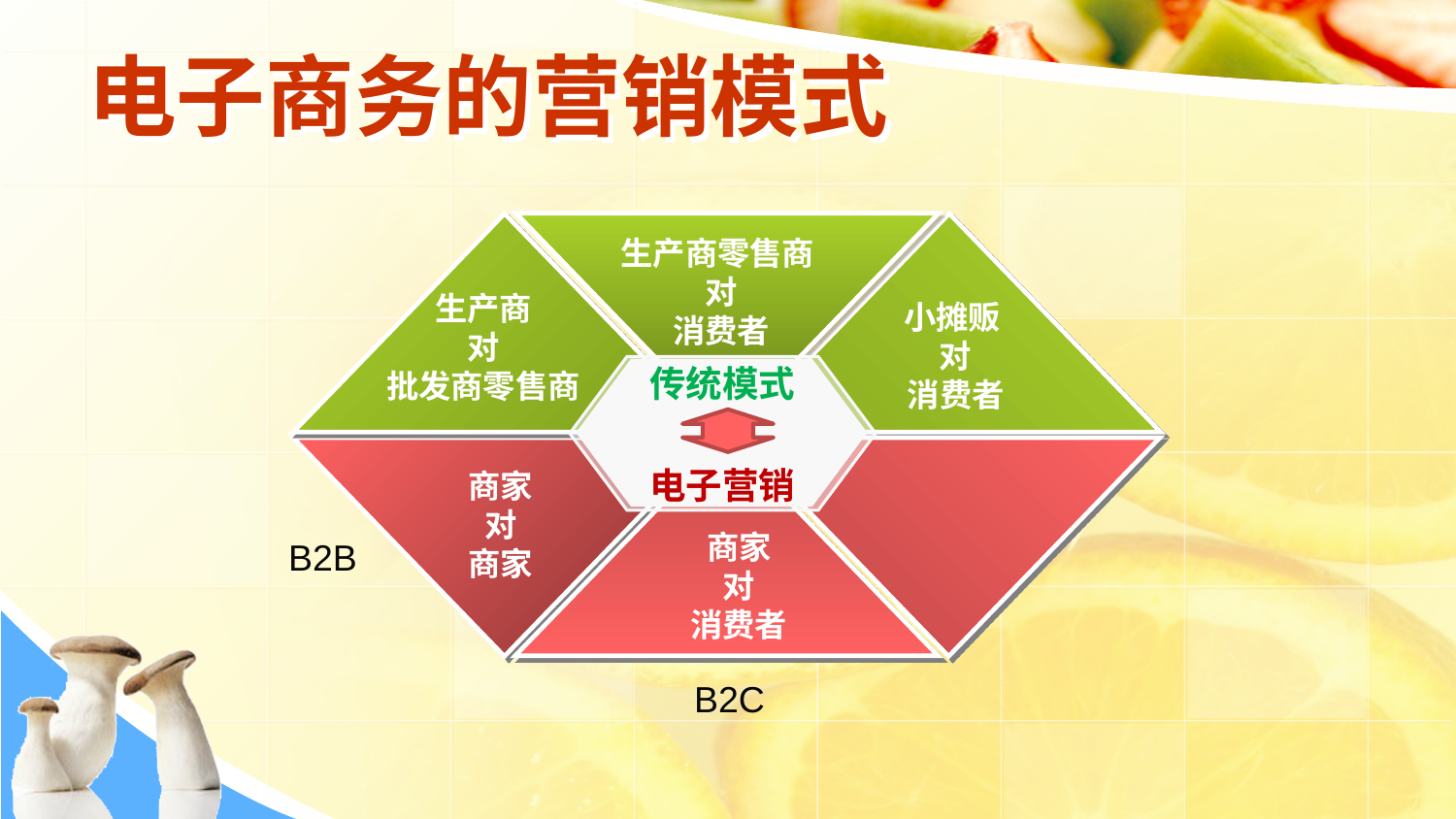

# 电子商务的营销模式

生产商零售商
对
消费者
生产商
对
批发商零售商
小摊贩
对
消费者
传统模式

电子营销
商家
对
商家
商家
对
消费者
B2B
B2C